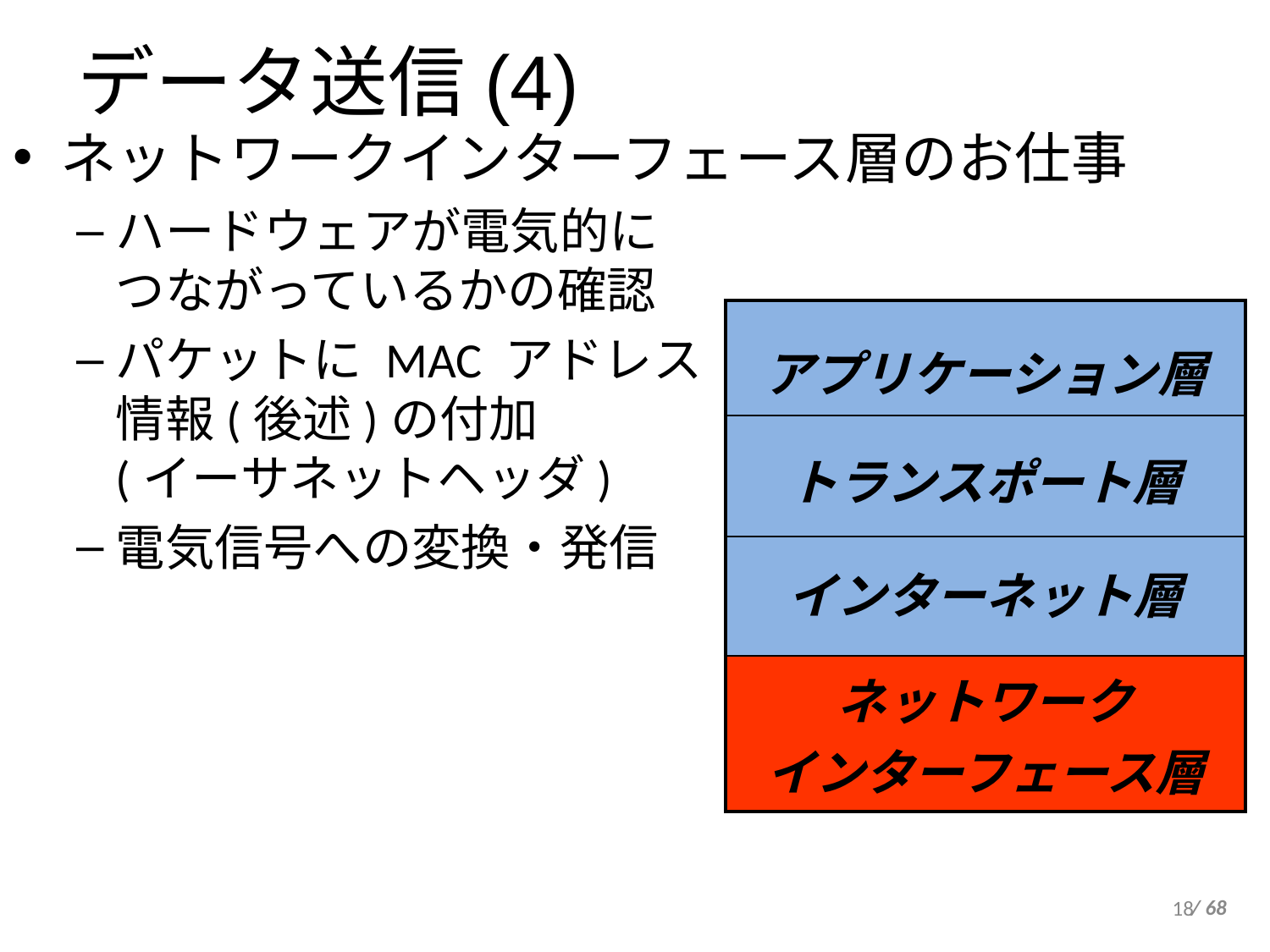

データ送信(4)
ネットワークインターフェース層のお仕事
ハードウェアが電気的に
つながっているかの確認
パケットに MAC アドレス
情報(後述)の付加
(イーサネットヘッダ)
電気信号への変換・発信
| アプリケーション層 |
| --- |
| トランスポート層 |
| インターネット層 |
| ネットワーク インターフェース層 |
18